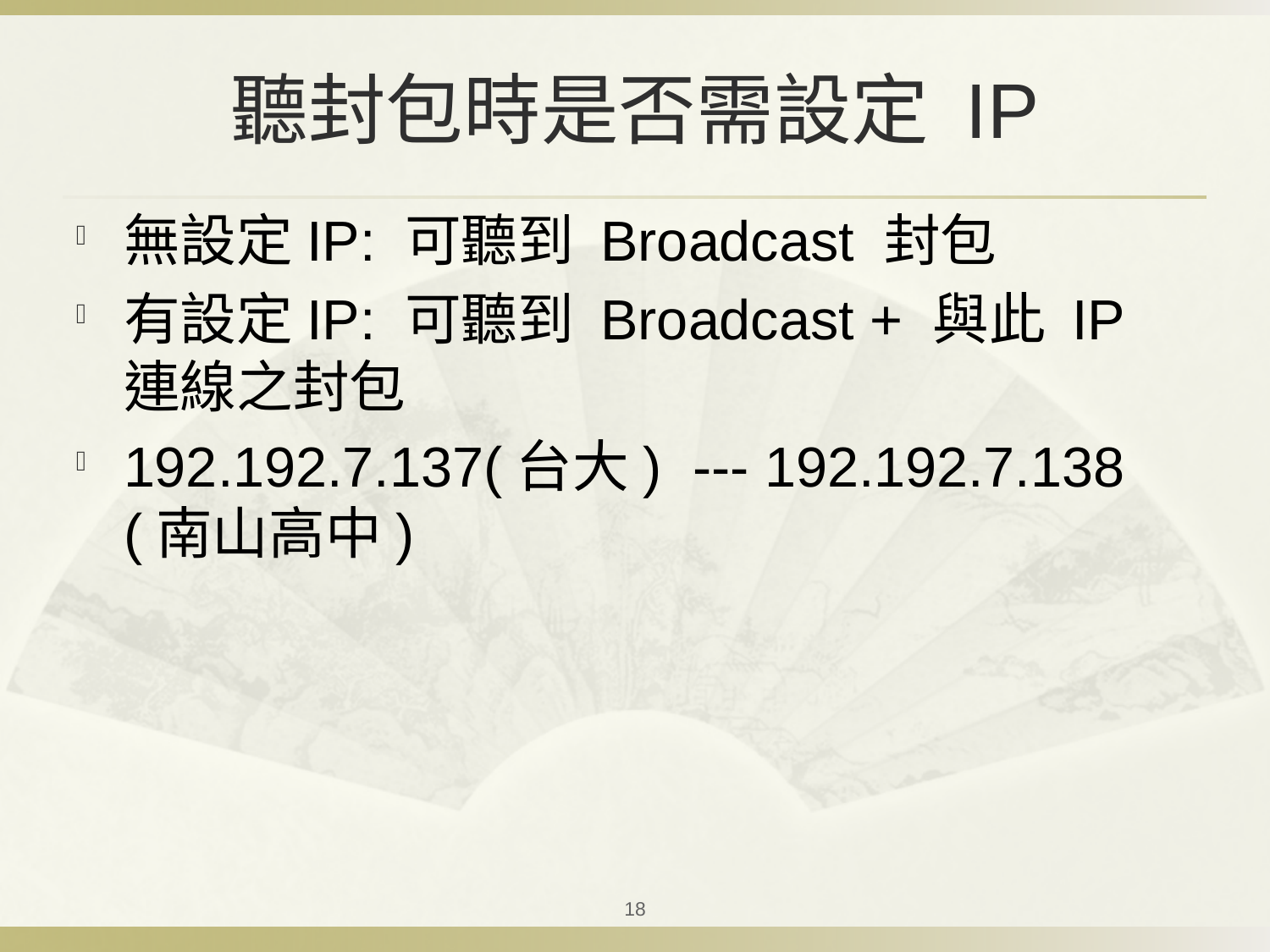

# 聽封包時是否需設定 IP
無設定IP: 可聽到 Broadcast 封包
有設定IP: 可聽到 Broadcast + 與此 IP 連線之封包
192.192.7.137(台大)  --- 192.192.7.138 (南山高中)

18